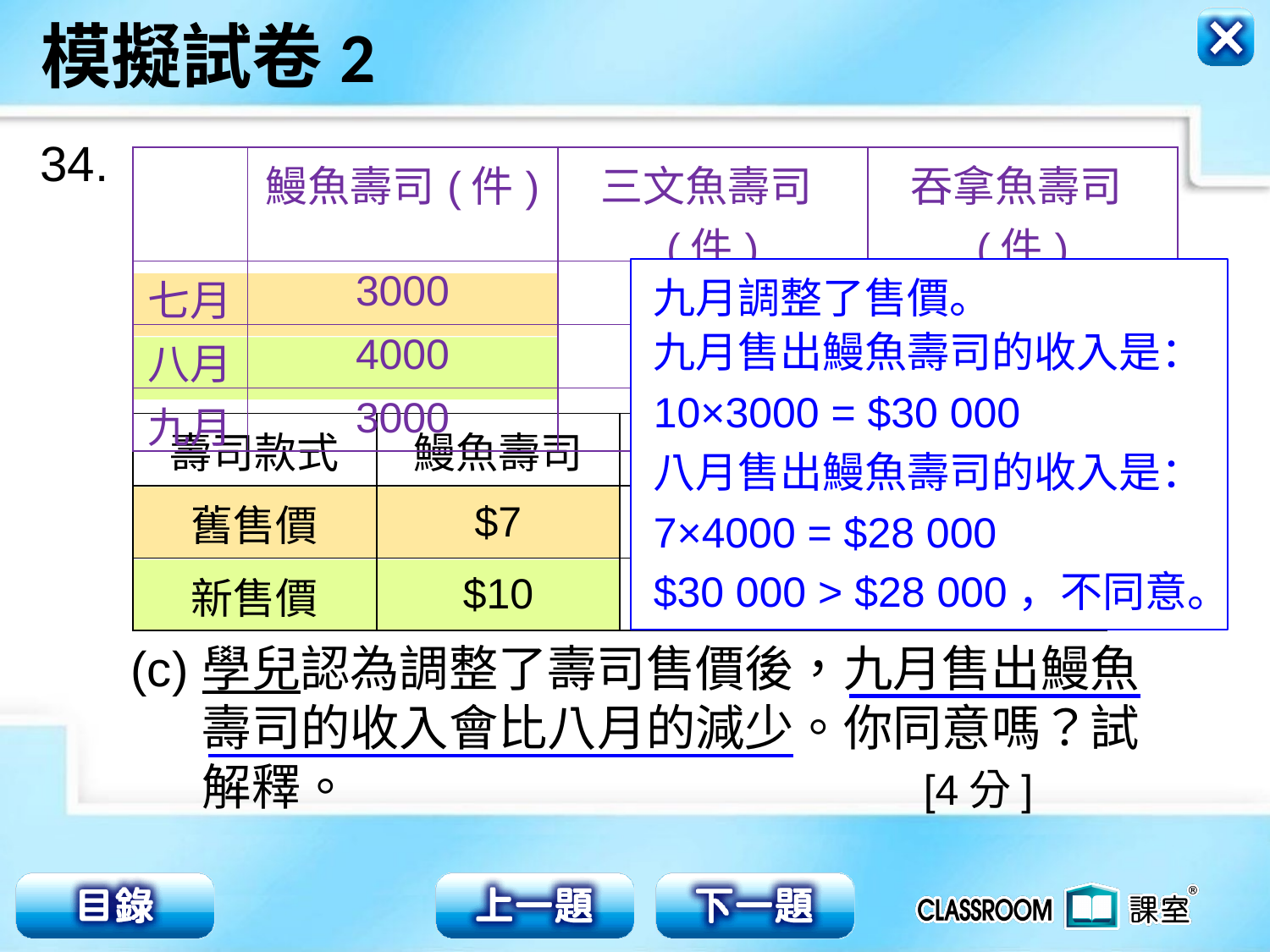

34.
|  | 鰻魚壽司(件) | 三文魚壽司(件) | 吞拿魚壽司(件) |
| --- | --- | --- | --- |
| 七月 | 3000 | 4000 | 2000 |
| 八月 | 4000 | 4000 | 3000 |
| 九月 | 3000 | 5000 | 3000 |

九月調整了售價。

九月售出鰻魚壽司的收入是：

10×3000 = $30 000
| 壽司款式 | 鰻魚壽司 | 三文魚壽司 | 吞拿魚壽司 |
| --- | --- | --- | --- |
| 舊售價 | $7 | $12 | $14 |
| 新售價 | $10 | $15 | $12 |
八月售出鰻魚壽司的收入是：

7×4000 = $28 000
$30 000 > $28 000，不同意。

(c)
學兒認為調整了壽司售價後，九月售出鰻魚
壽司的收入會比八月的減少。你同意嗎？試
解釋。                                                   [4分]